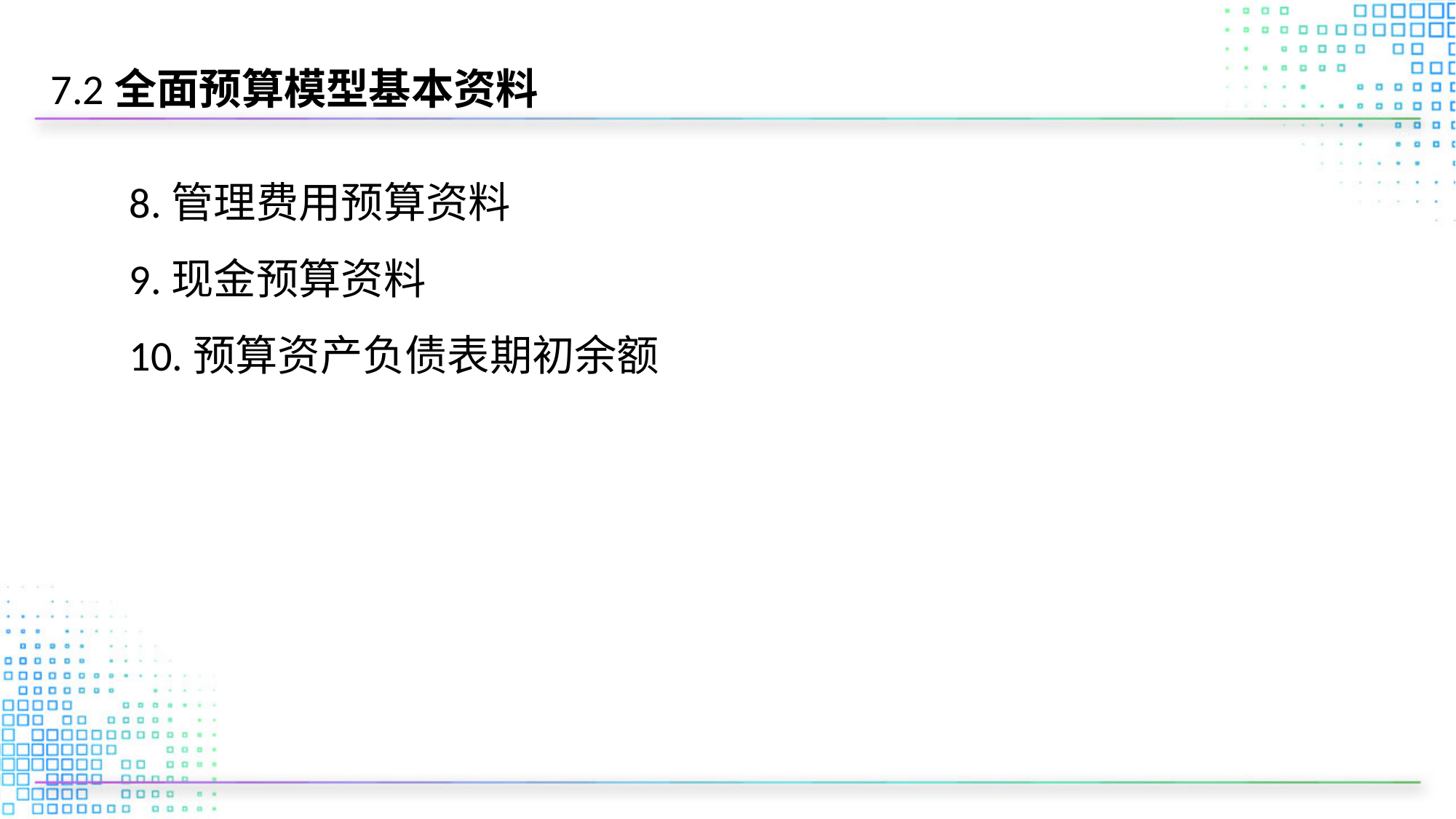

# 7.2全面预算模型基本资料
8.管理费用预算资料
9.现金预算资料
10.预算资产负债表期初余额